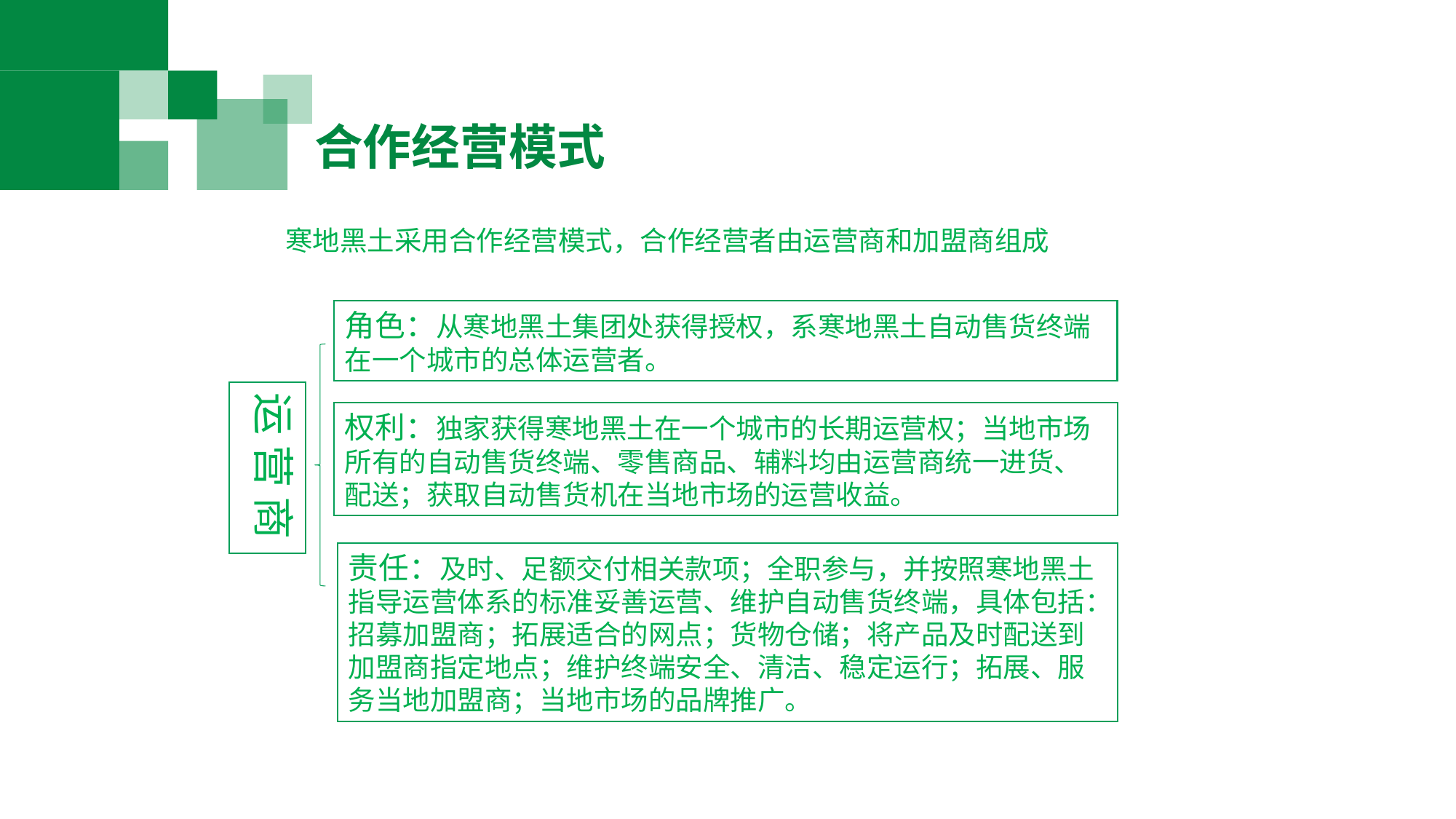

合作经营模式
寒地黑土采用合作经营模式，合作经营者由运营商和加盟商组成
角色：从寒地黑土集团处获得授权，系寒地黑土自动售货终端在一个城市的总体运营者。
社区
鲜米机

运 营 商
权利：独家获得寒地黑土在一个城市的长期运营权；当地市场所有的自动售货终端、零售商品、辅料均由运营商统一进货、配送；获取自动售货机在当地市场的运营收益。
责任：及时、足额交付相关款项；全职参与，并按照寒地黑土指导运营体系的标准妥善运营、维护自动售货终端，具体包括：招募加盟商；拓展适合的网点；货物仓储；将产品及时配送到加盟商指定地点；维护终端安全、清洁、稳定运行；拓展、服务当地加盟商；当地市场的品牌推广。